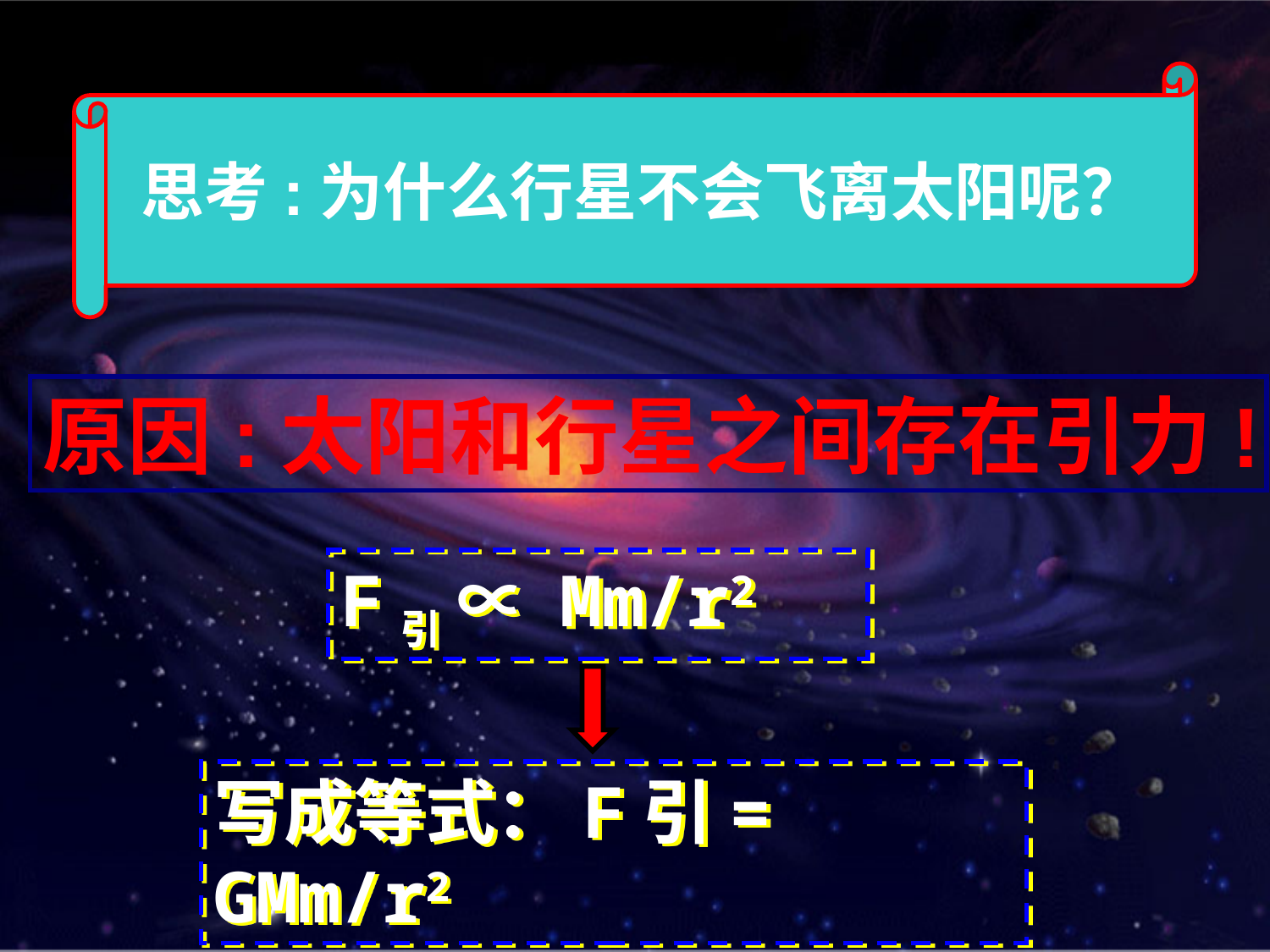

思考:为什么行星不会飞离太阳呢？
原因:太阳和行星之间存在引力!
F引 ∝ Mm/r2

写成等式：F引= GMm/r2